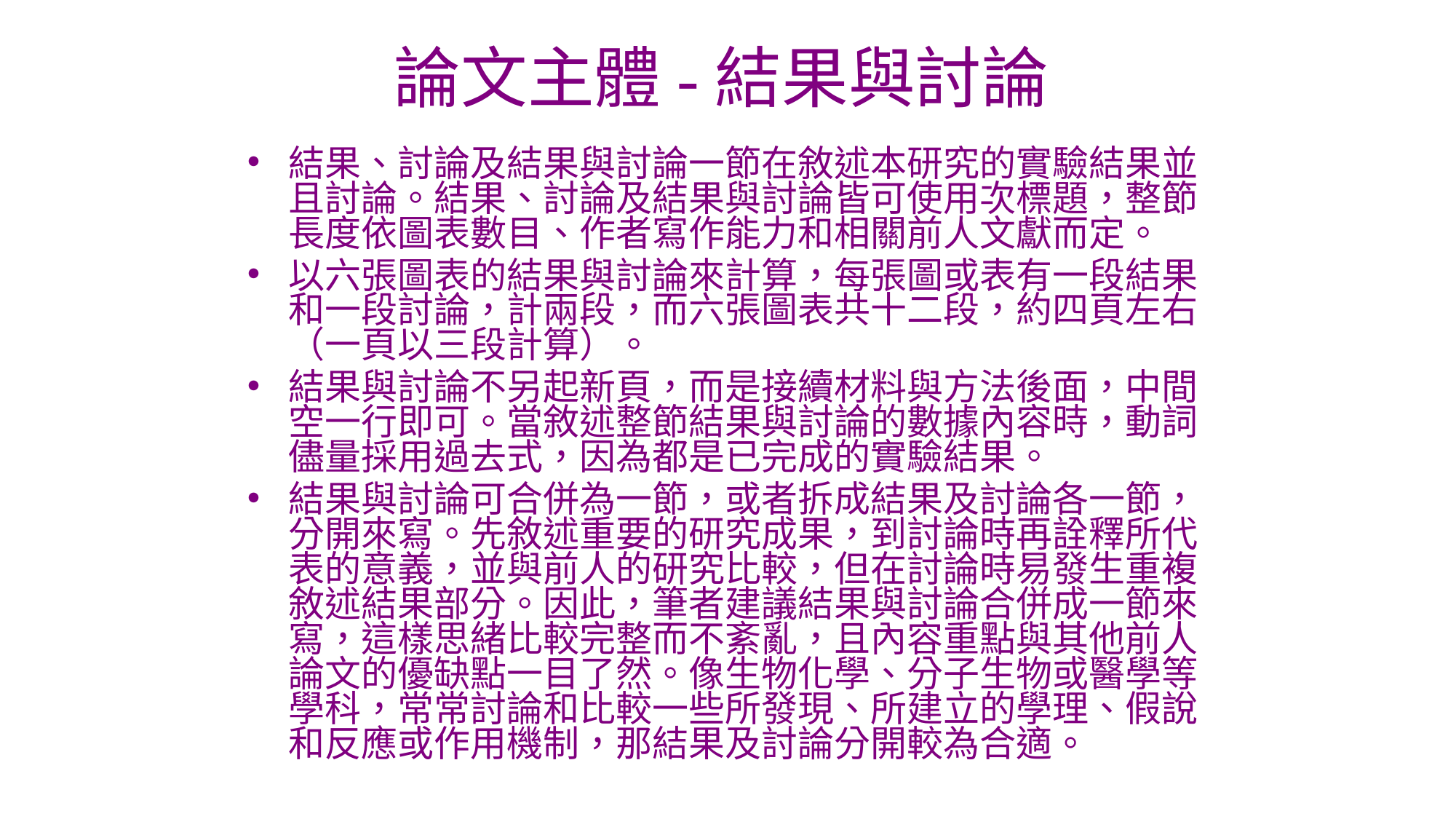

# 論文主體-結果與討論
結果、討論及結果與討論一節在敘述本研究的實驗結果並且討論。結果、討論及結果與討論皆可使用次標題，整節長度依圖表數目、作者寫作能力和相關前人文獻而定。
以六張圖表的結果與討論來計算，每張圖或表有一段結果和一段討論，計兩段，而六張圖表共十二段，約四頁左右（一頁以三段計算）。
結果與討論不另起新頁，而是接續材料與方法後面，中間空一行即可。當敘述整節結果與討論的數據內容時，動詞儘量採用過去式，因為都是已完成的實驗結果。
結果與討論可合併為一節，或者拆成結果及討論各一節，分開來寫。先敘述重要的研究成果，到討論時再詮釋所代表的意義，並與前人的研究比較，但在討論時易發生重複敘述結果部分。因此，筆者建議結果與討論合併成一節來寫，這樣思緒比較完整而不紊亂，且內容重點與其他前人論文的優缺點一目了然。像生物化學、分子生物或醫學等學科，常常討論和比較一些所發現、所建立的學理、假說和反應或作用機制，那結果及討論分開較為合適。